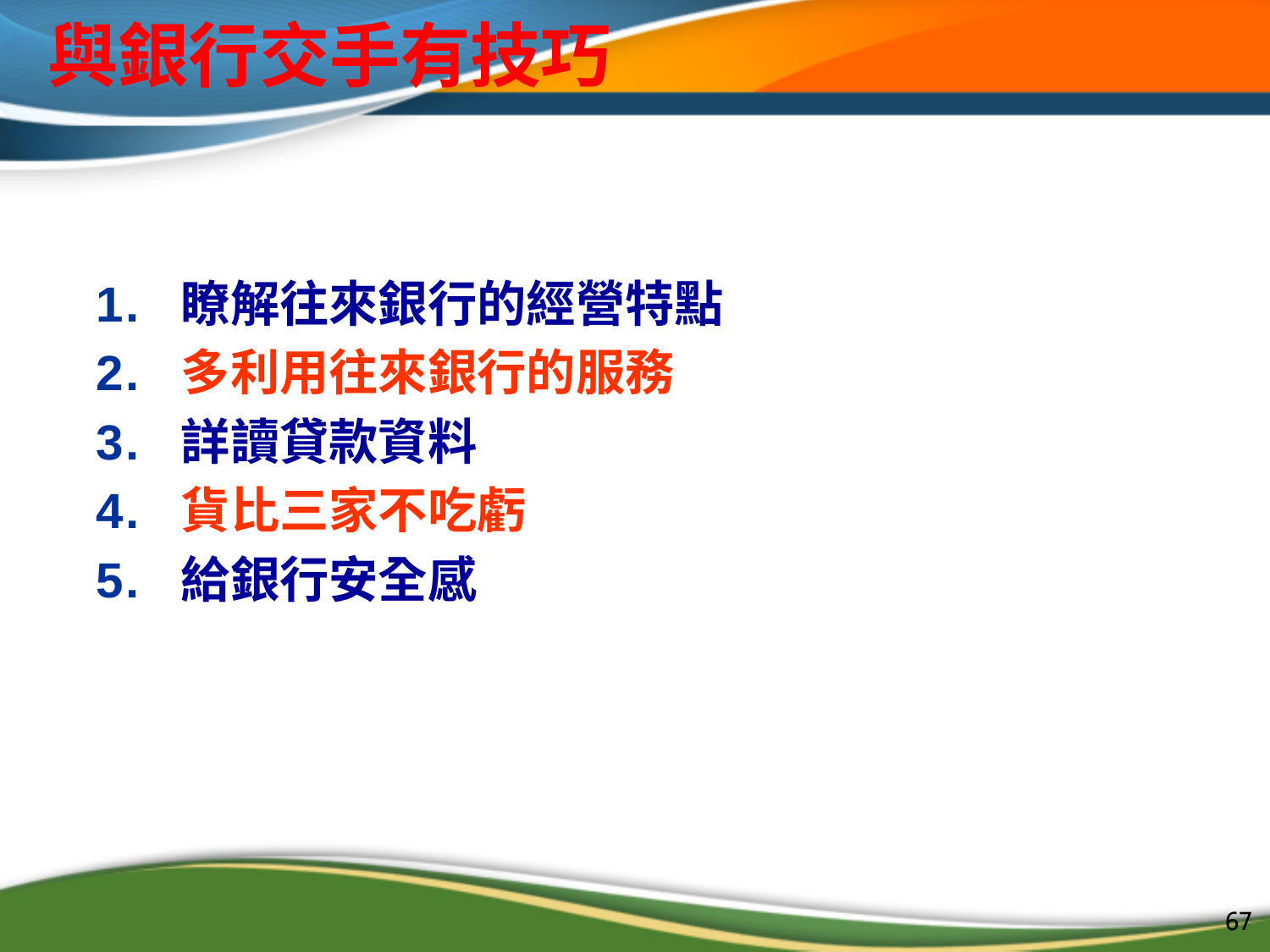

# 與銀行交手有技巧
瞭解往來銀行的經營特點
多利用往來銀行的服務
詳讀貸款資料
貨比三家不吃虧
給銀行安全感
67